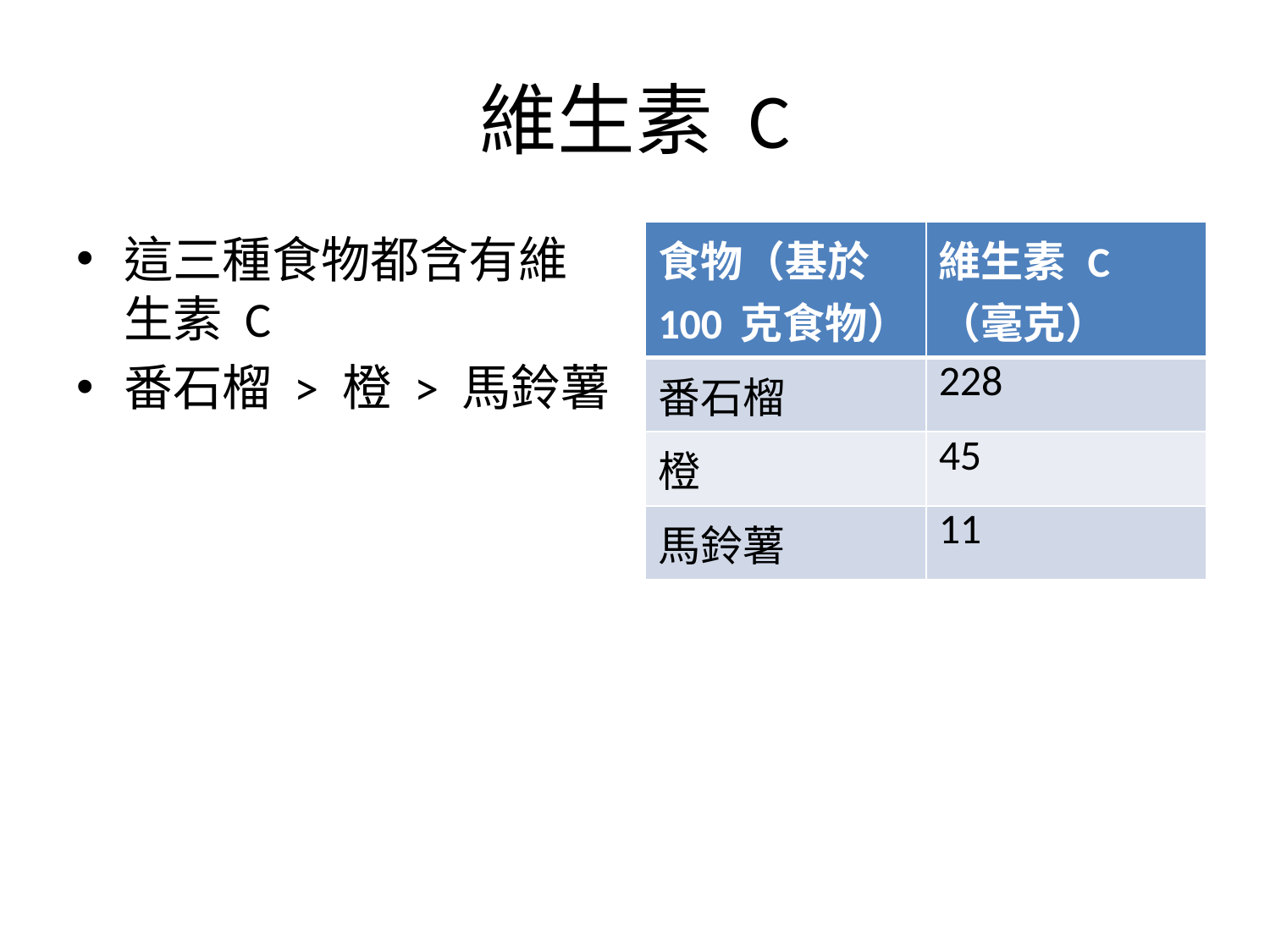

# 維生素 C
這三種食物都含有維生素 C
番石榴 > 橙 > 馬鈴薯

| 食物（基於 100 克食物） | 維生素 C（毫克） |
| --- | --- |
| 番石榴 | 228 |
| 橙 | 45 |
| 馬鈴薯 | 11 |